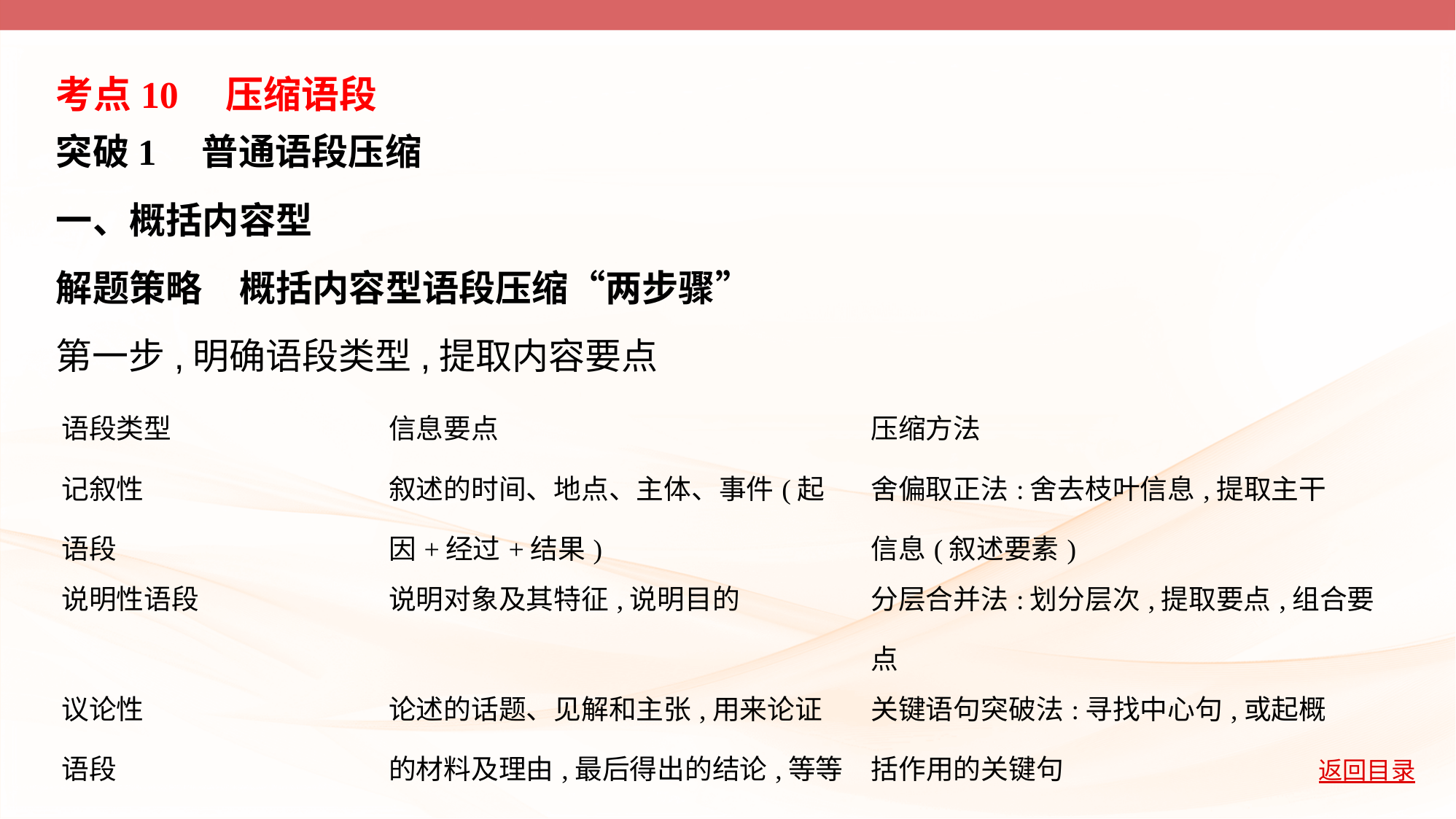

考点10　压缩语段
突破1　普通语段压缩
一、概括内容型
解题策略　概括内容型语段压缩“两步骤”
第一步,明确语段类型,提取内容要点
| 语段类型 | 信息要点 | 压缩方法 |
| --- | --- | --- |
| 记叙性 语段 | 叙述的时间、地点、主体、事件(起 因+经过+结果) | 舍偏取正法:舍去枝叶信息,提取主干 信息(叙述要素) |
| 说明性语段 | 说明对象及其特征,说明目的 | 分层合并法:划分层次,提取要点,组合要点 |
| 议论性 语段 | 论述的话题、见解和主张,用来论证 的材料及理由,最后得出的结论,等等 | 关键语句突破法:寻找中心句,或起概 括作用的关键句 |